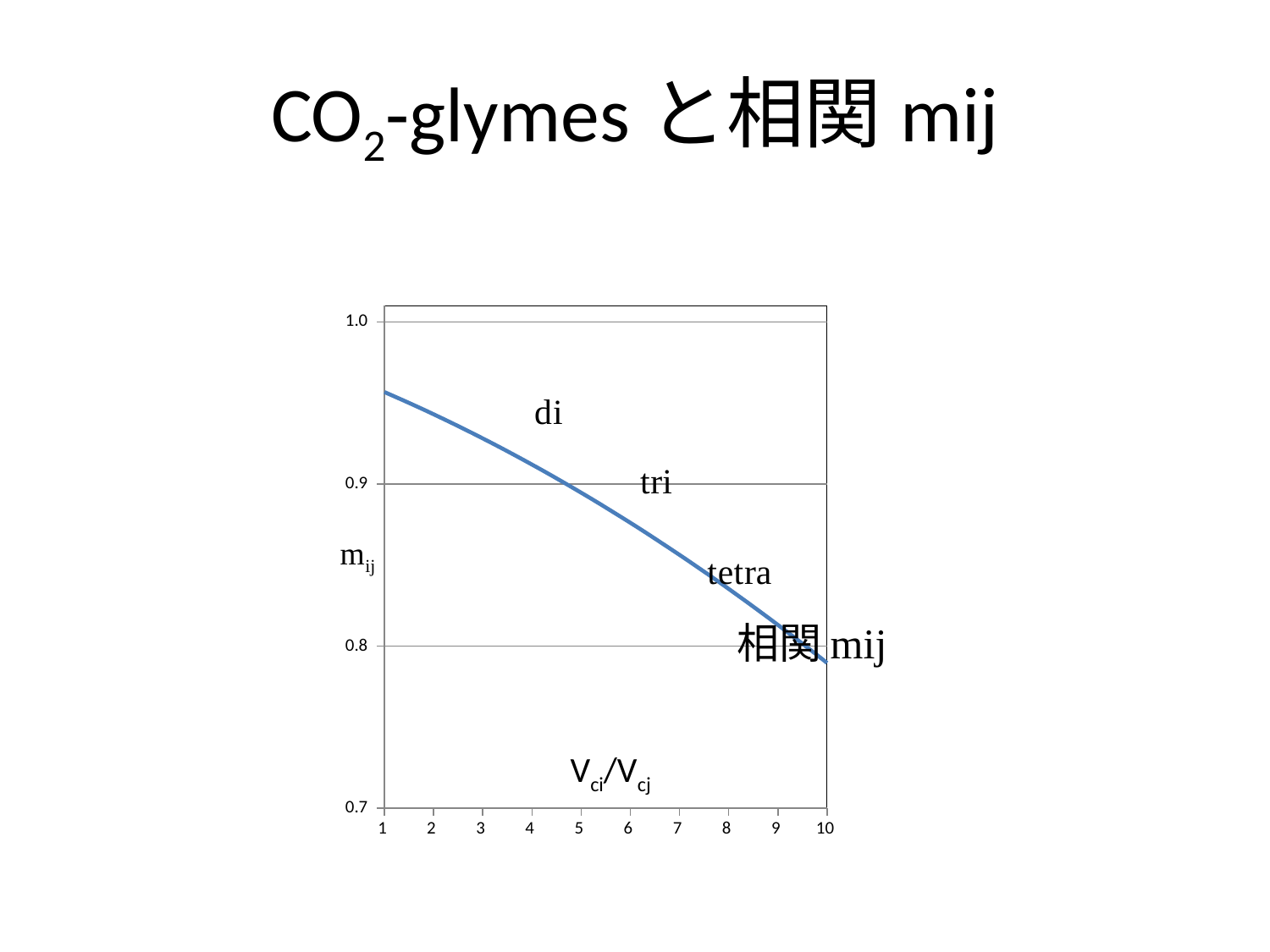

# CO2-glymesと相関mij

### Chart

| Category |  |  |
|---|---|---|
Vci/Vcj